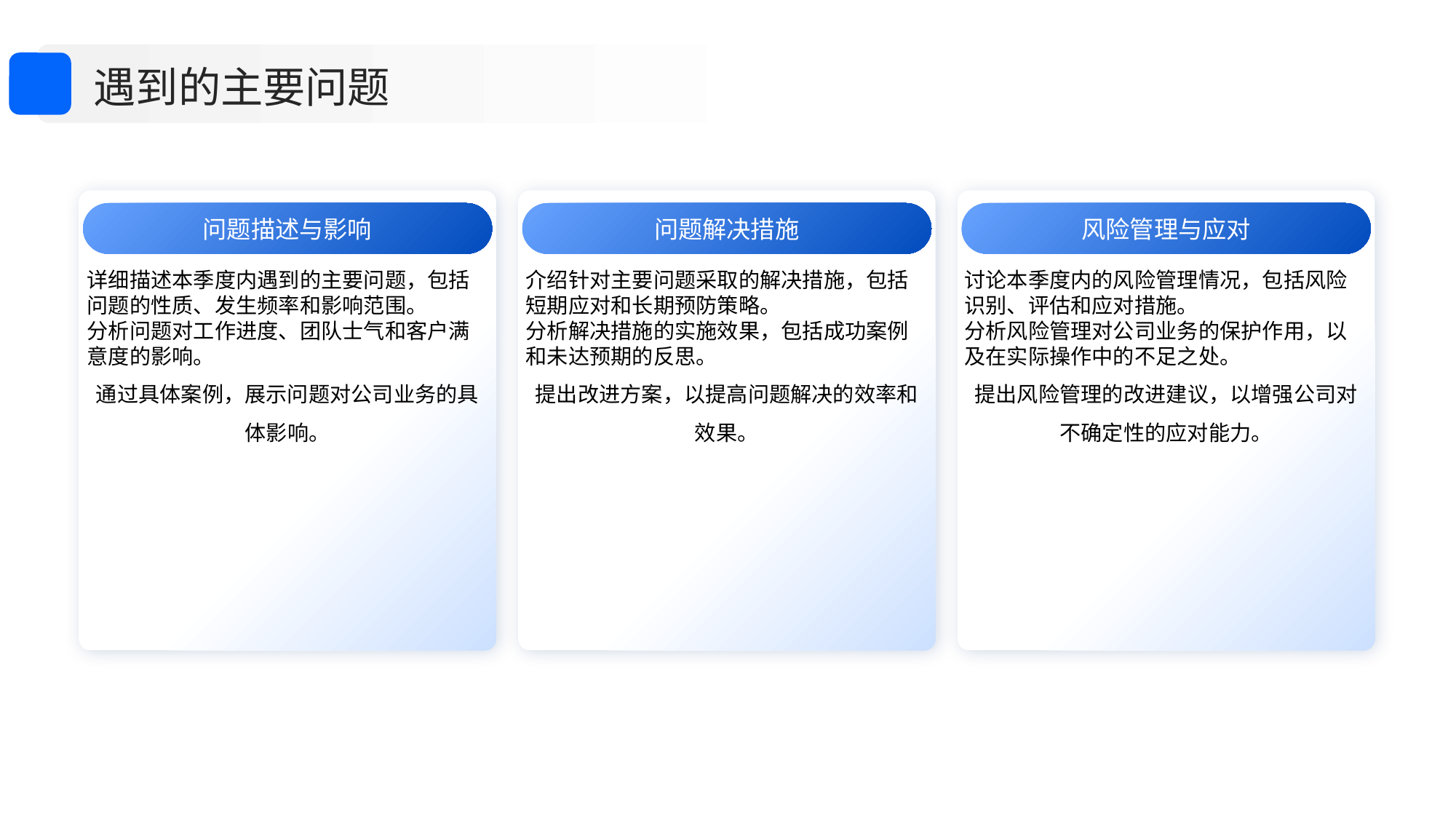

遇到的主要问题

问题描述与影响

问题解决措施

风险管理与应对
介绍针对主要问题采取的解决措施，包括短期应对和长期预防策略。
分析解决措施的实施效果，包括成功案例和未达预期的反思。
提出改进方案，以提高问题解决的效率和效果。
讨论本季度内的风险管理情况，包括风险识别、评估和应对措施。
分析风险管理对公司业务的保护作用，以及在实际操作中的不足之处。
提出风险管理的改进建议，以增强公司对不确定性的应对能力。
详细描述本季度内遇到的主要问题，包括问题的性质、发生频率和影响范围。
分析问题对工作进度、团队士气和客户满意度的影响。
通过具体案例，展示问题对公司业务的具体影响。